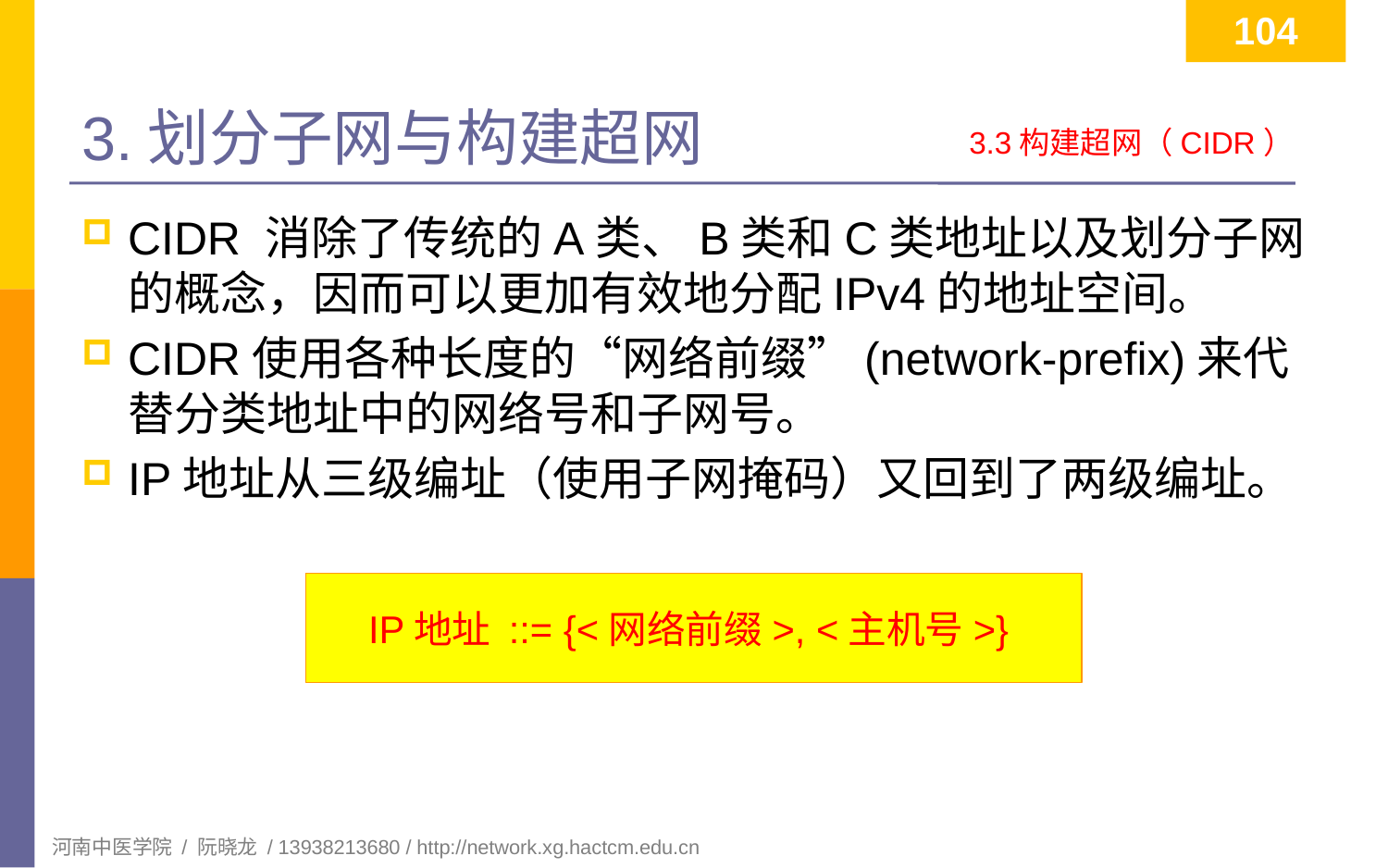

104
# 3.划分子网与构建超网
3.3构建超网（CIDR）
CIDR 消除了传统的A类、B类和C类地址以及划分子网的概念，因而可以更加有效地分配IPv4的地址空间。
CIDR使用各种长度的“网络前缀”(network-prefix)来代替分类地址中的网络号和子网号。
IP地址从三级编址（使用子网掩码）又回到了两级编址。

IP地址 ::= {<网络前缀>, <主机号>}